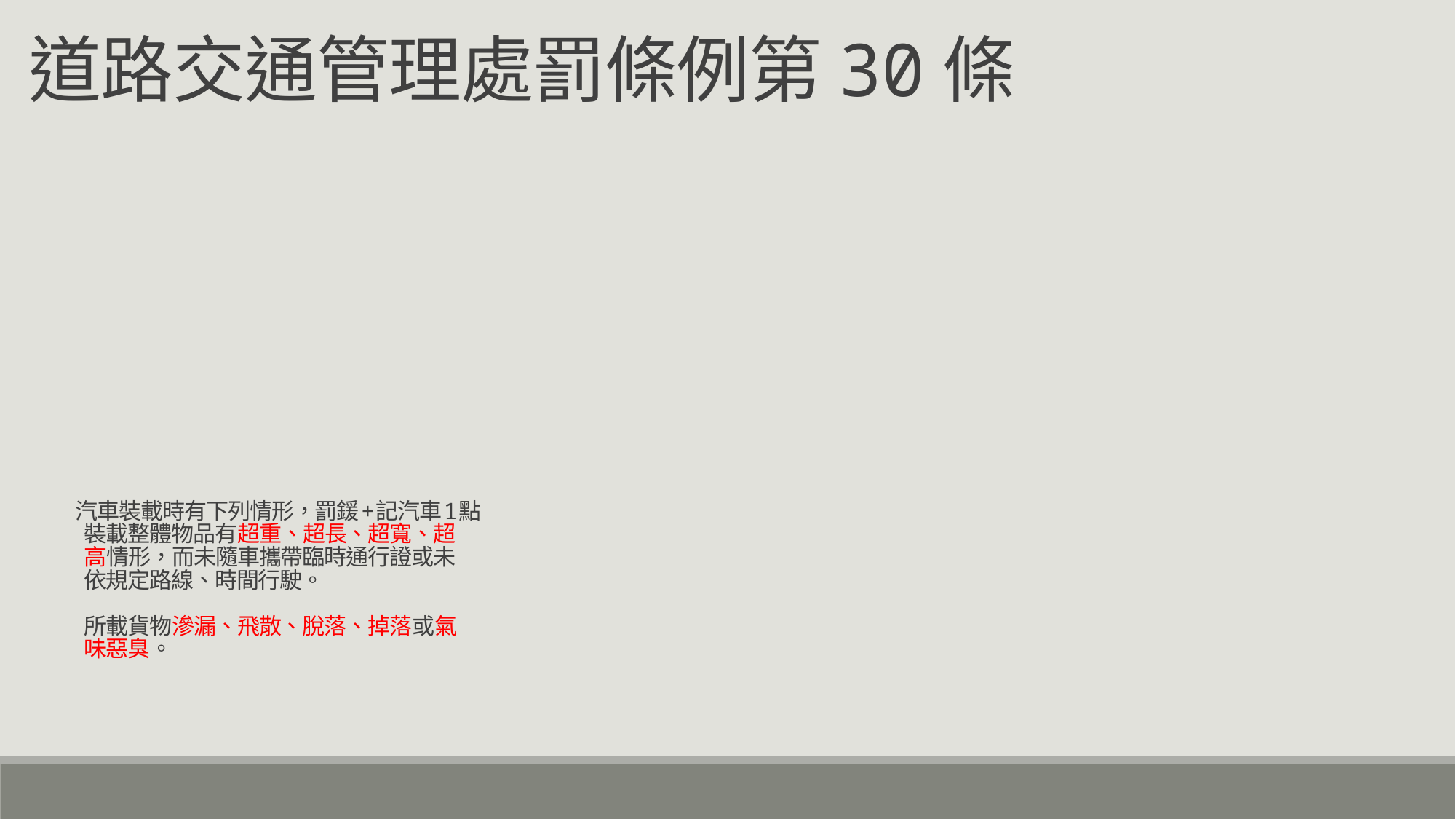

道路交通管理處罰條例第30條
汽車裝載時有下列情形，罰鍰+記汽車1點
  裝載整體物品有超重、超長、超寬、超
  高情形，而未隨車攜帶臨時通行證或未
  依規定路線、時間行駛。
  所載貨物滲漏、飛散、脫落、掉落或氣
  味惡臭。